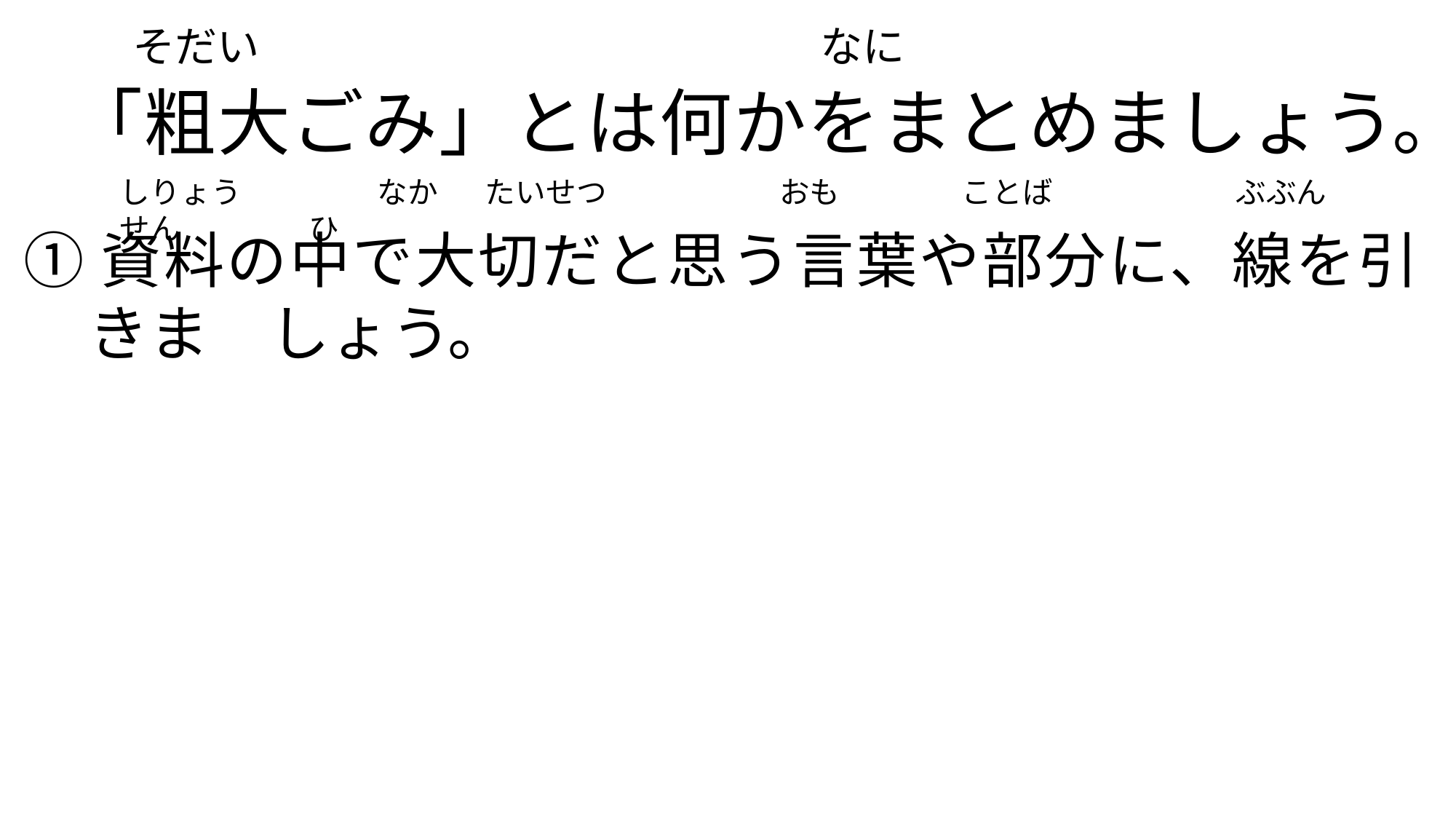

「粗大ごみ」とは何かをまとめましょう。
　　そだい　　　　　　　　　　　　　 なに
①資料の中で大切だと思う言葉や部分に、線を引きま　しょう。
　　しりょう　　　　  なか       たいせつ　　　  　　 おも　　　　ことば　　　　　　ぶぶん　　 　　　　せん 　　　　ひ